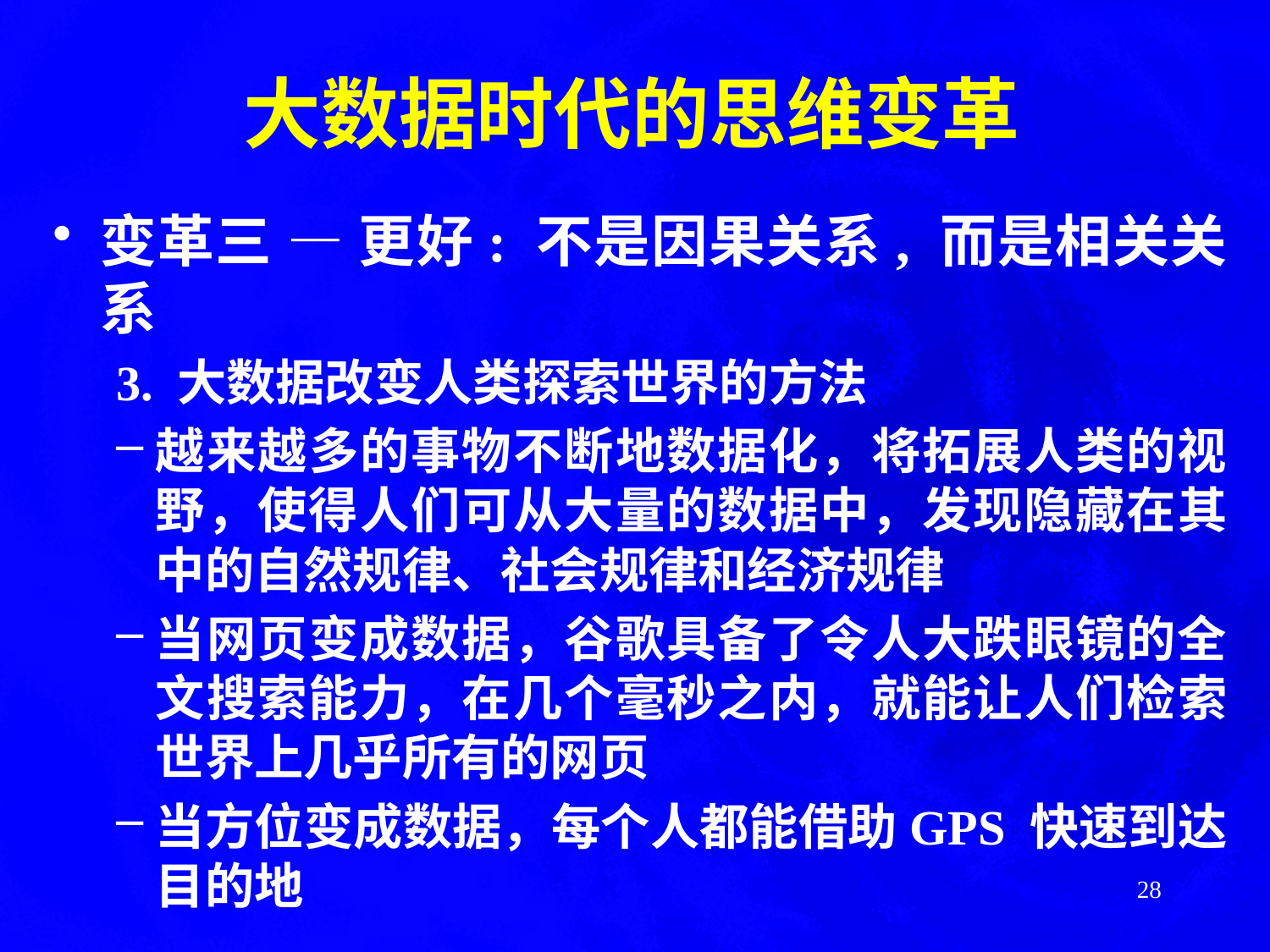

# 大数据时代的思维变革
变革三 — 更好: 不是因果关系, 而是相关关系
3. 大数据改变人类探索世界的方法
越来越多的事物不断地数据化，将拓展人类的视野，使得人们可从大量的数据中，发现隐藏在其中的自然规律、社会规律和经济规律
当网页变成数据，谷歌具备了令人大跌眼镜的全文搜索能力，在几个毫秒之内，就能让人们检索世界上几乎所有的网页
当方位变成数据，每个人都能借助GPS 快速到达目的地
28